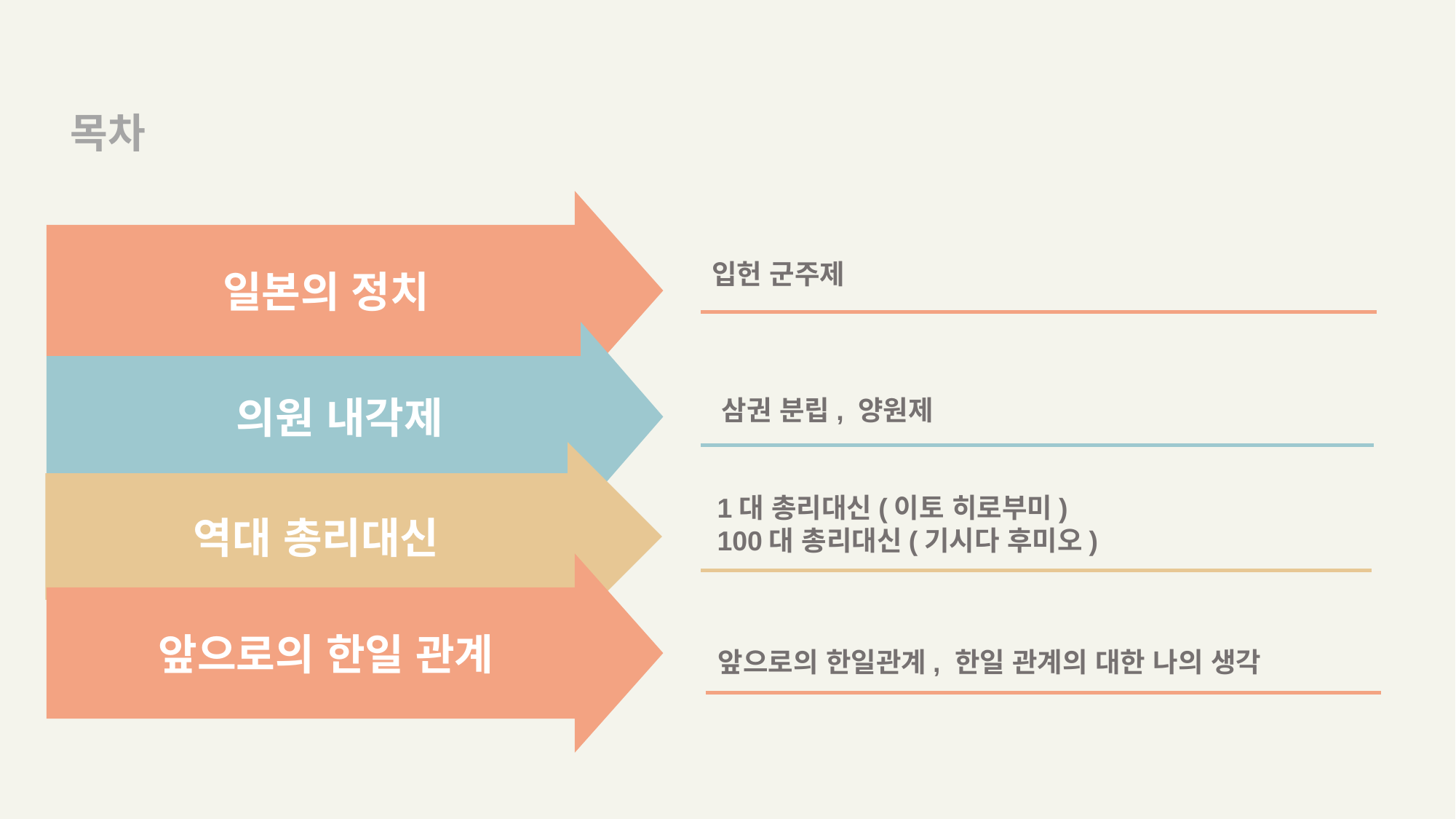

목차
일본의 정치
입헌 군주제
 의원 내각제
삼권 분립, 양원제
역대 총리대신
1대 총리대신(이토 히로부미)
100대 총리대신(기시다 후미오)
앞으로의 한일 관계
앞으로의 한일관계, 한일 관계의 대한 나의 생각